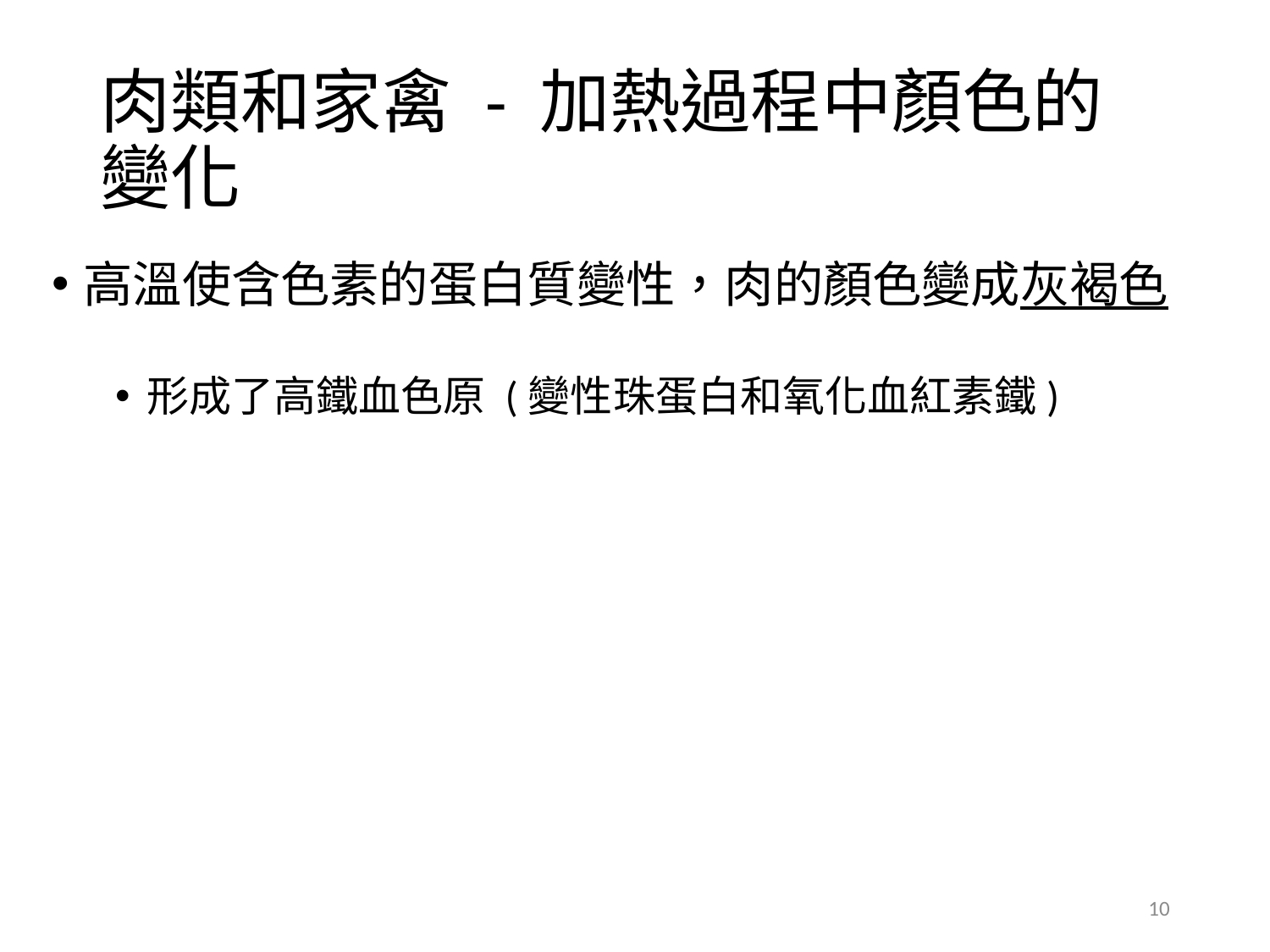

# 肉類和家禽 - 加熱過程中顏色的變化
高溫使含色素的蛋白質變性，肉的顏色變成灰褐色
形成了高鐵血色原 (變性珠蛋白和氧化血紅素鐵)

10